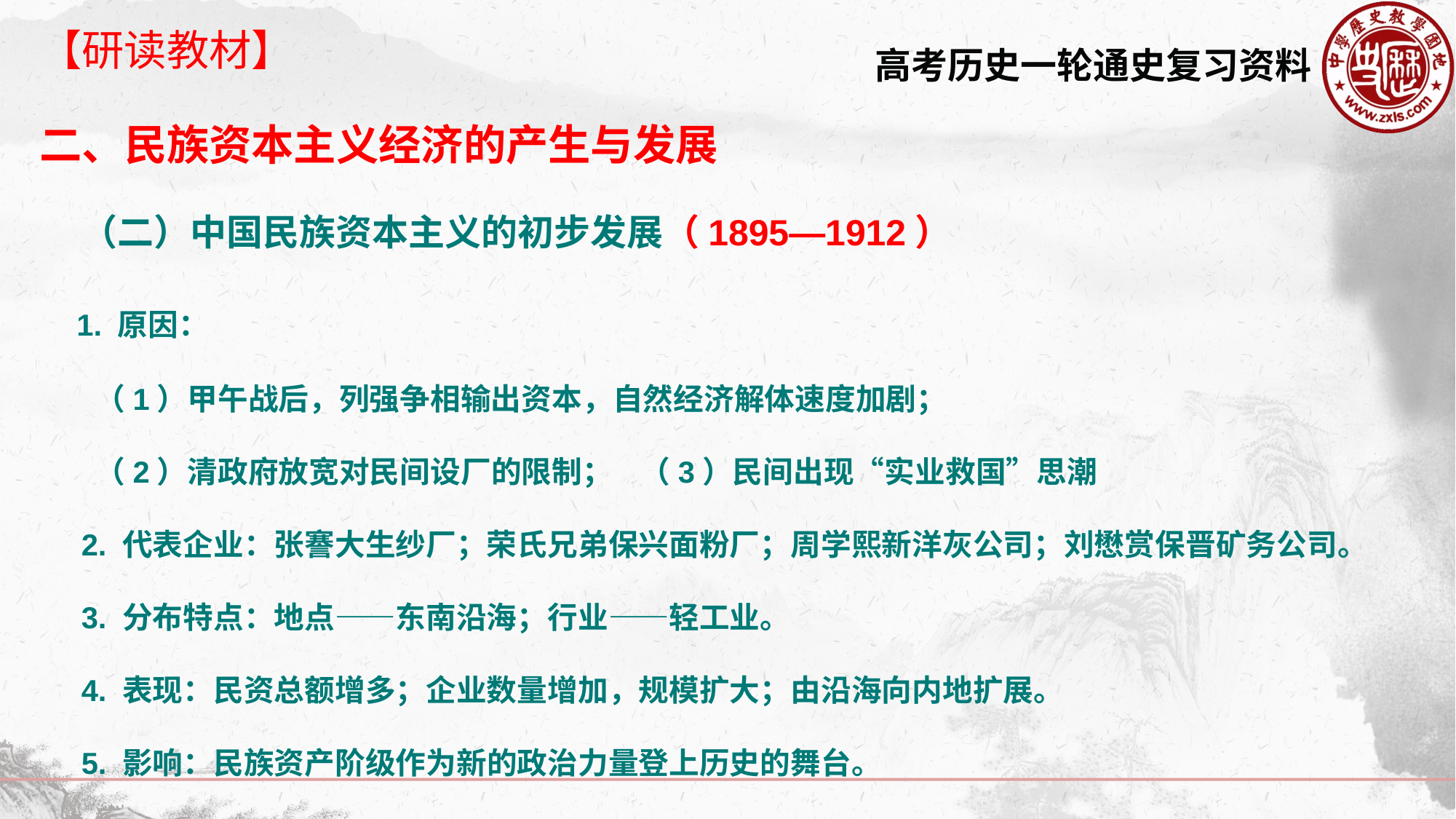

【研读教材】
二、民族资本主义经济的产生与发展
    （二）中国民族资本主义的初步发展（1895—1912）
    1. 原因：
       （1）甲午战后，列强争相输出资本，自然经济解体速度加剧；
       （2）清政府放宽对民间设厂的限制；    （3）民间出现“实业救国”思潮
     2. 代表企业：张謇大生纱厂；荣氏兄弟保兴面粉厂；周学熙新洋灰公司；刘懋赏保晋矿务公司。
     3. 分布特点：地点——东南沿海；行业——轻工业。
     4. 表现：民资总额增多；企业数量增加，规模扩大；由沿海向内地扩展。
     5. 影响：民族资产阶级作为新的政治力量登上历史的舞台。